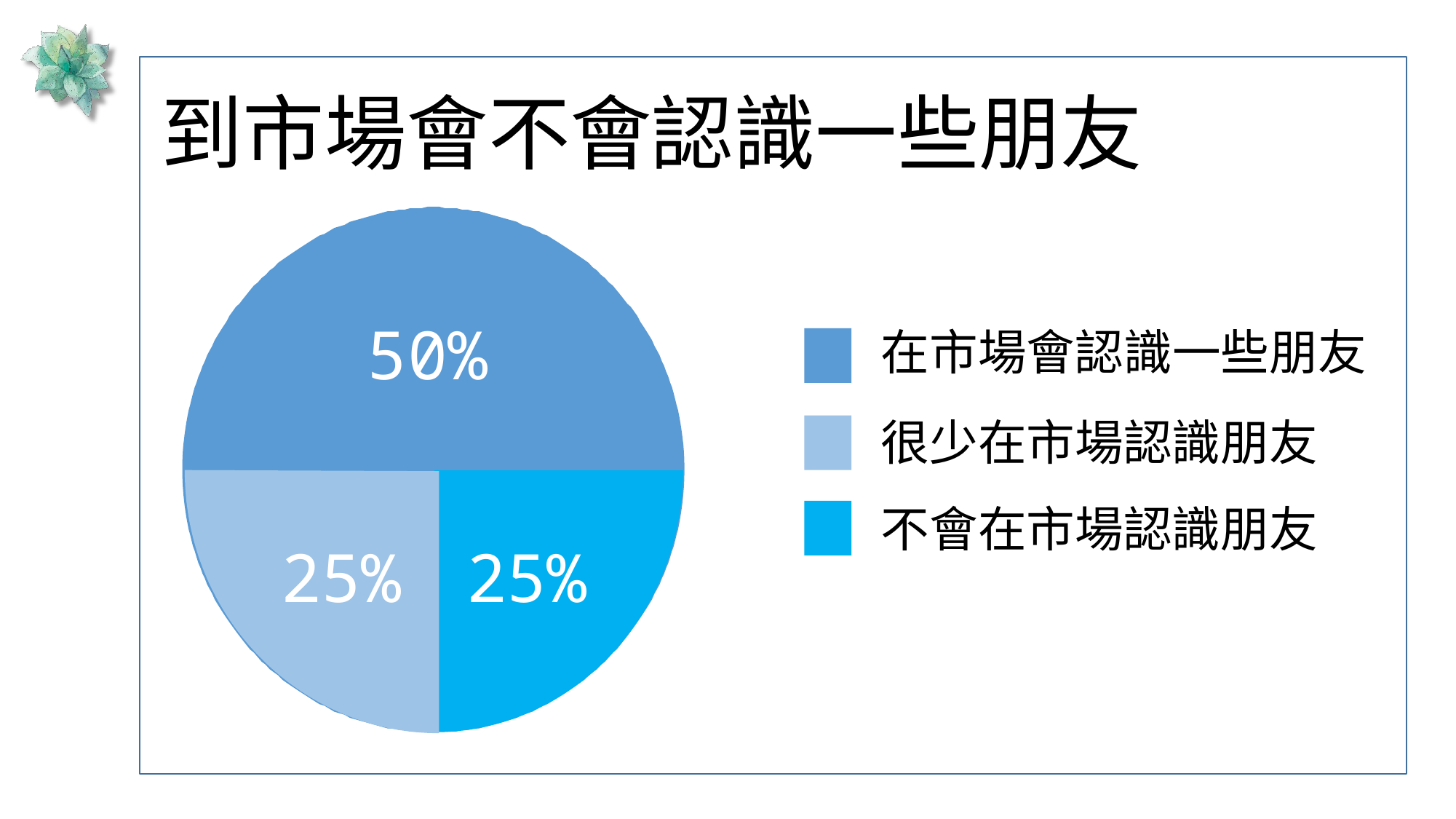

到市場會不會認識一些朋友

# 50%
在市場會認識一些朋友

很少在市場認識朋友

不會在市場認識朋友

25%
25%